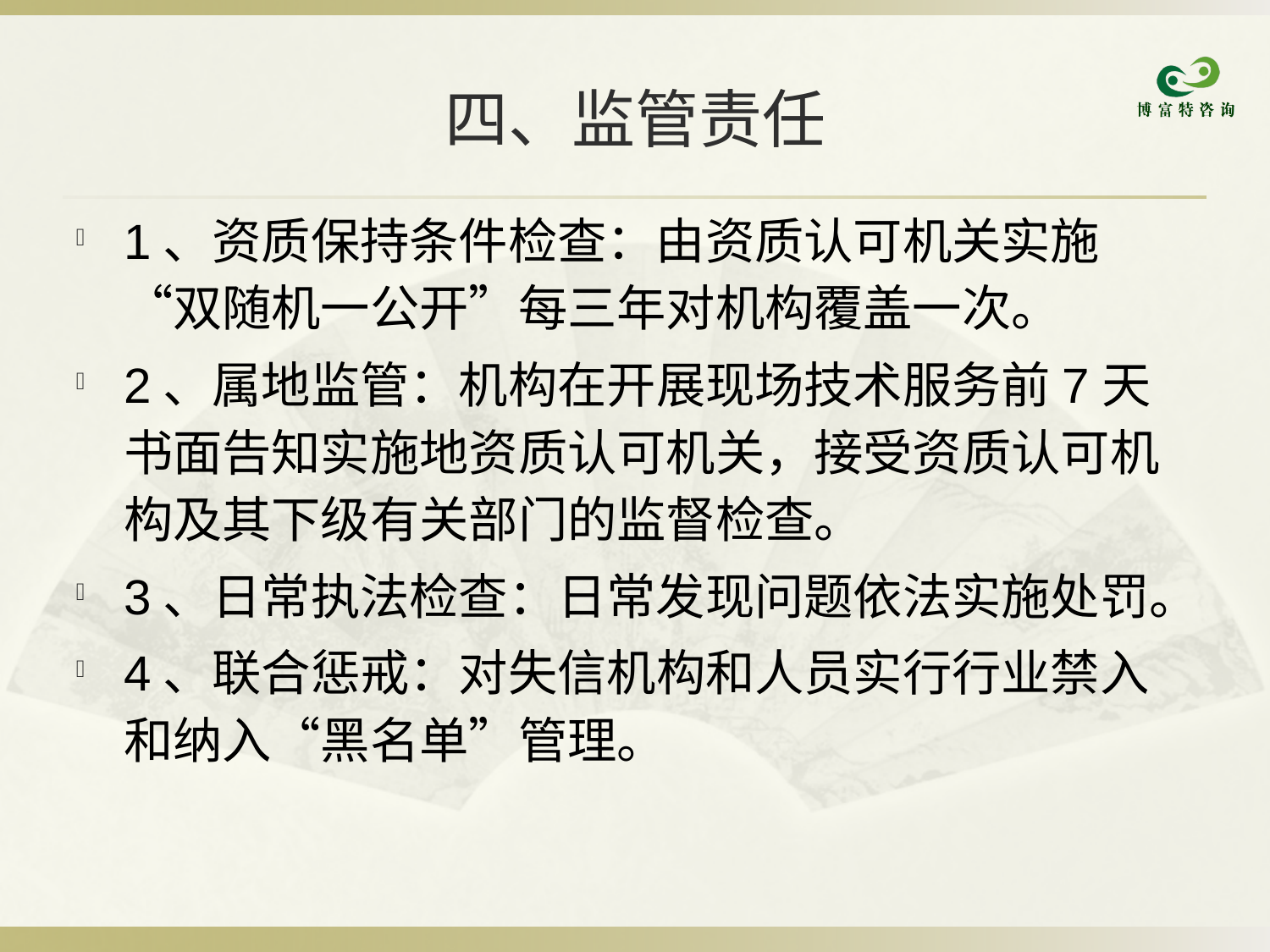

# 四、监管责任
1、资质保持条件检查：由资质认可机关实施“双随机一公开”每三年对机构覆盖一次。
2、属地监管：机构在开展现场技术服务前7天书面告知实施地资质认可机关，接受资质认可机构及其下级有关部门的监督检查。
3、日常执法检查：日常发现问题依法实施处罚。
4、联合惩戒：对失信机构和人员实行行业禁入和纳入“黑名单”管理。